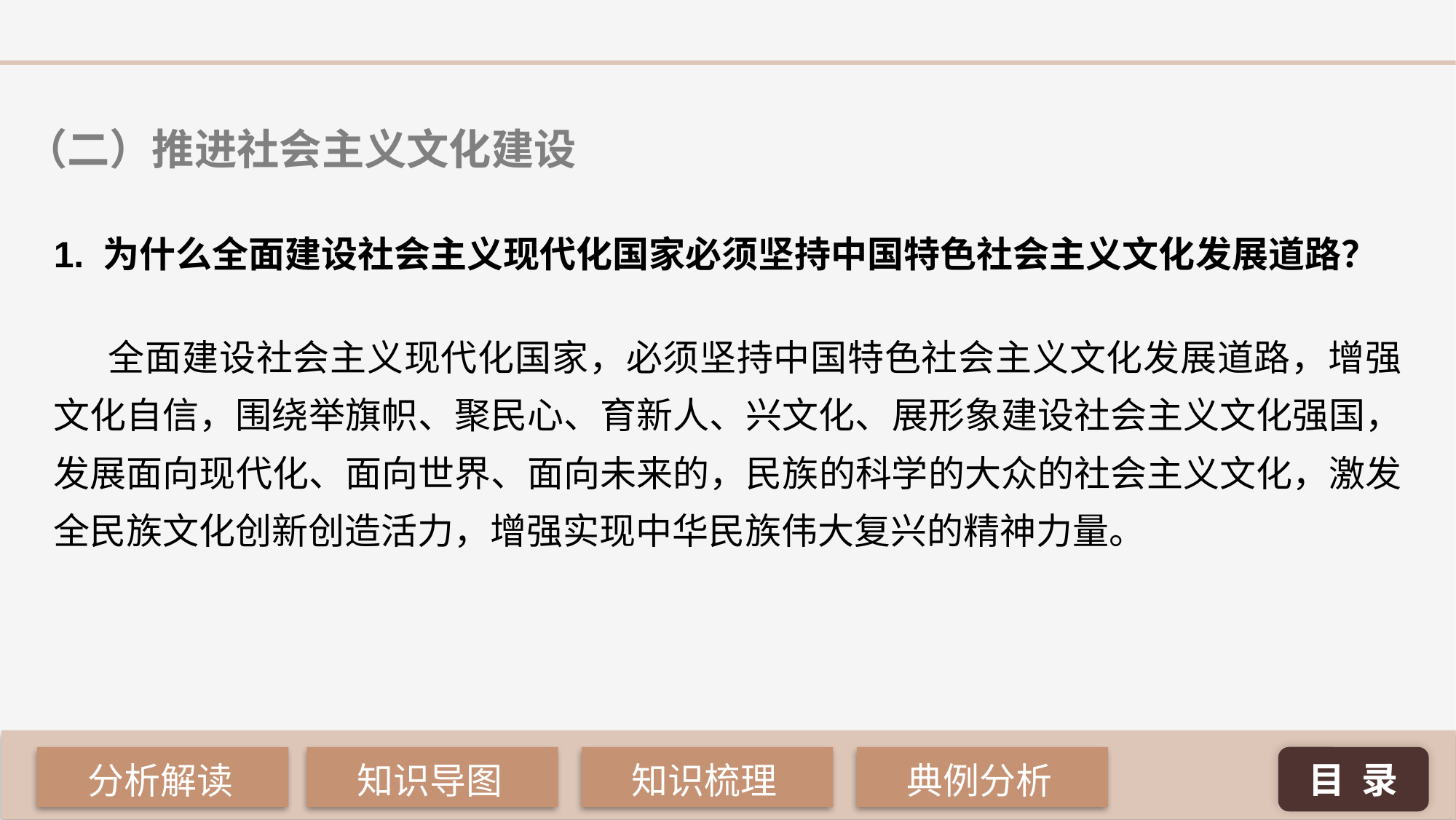

（二）推进社会主义文化建设
1. 为什么全面建设社会主义现代化国家必须坚持中国特色社会主义文化发展道路？
全面建设社会主义现代化国家，必须坚持中国特色社会主义文化发展道路，增强文化自信，围绕举旗帜、聚民心、育新人、兴文化、展形象建设社会主义文化强国，发展面向现代化、面向世界、面向未来的，民族的科学的大众的社会主义文化，激发全民族文化创新创造活力，增强实现中华民族伟大复兴的精神力量。